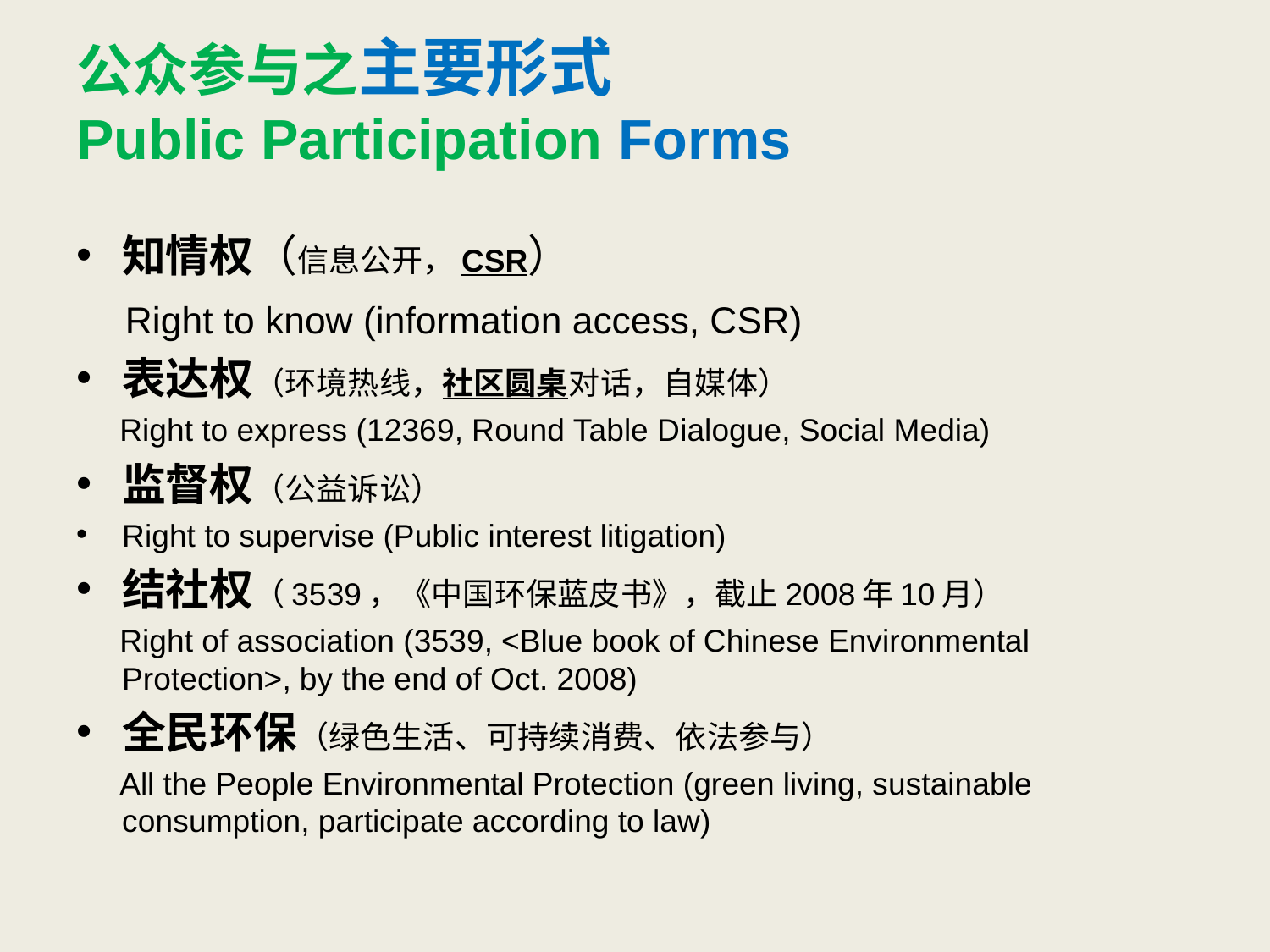

# 公众参与之主要形式 Public Participation Forms
知情权（信息公开，CSR）
    Right to know (information access, CSR)
表达权（环境热线，社区圆桌对话，自媒体）
     Right to express (12369, Round Table Dialogue, Social Media)
监督权（公益诉讼）
Right to supervise (Public interest litigation)
结社权（3539，《中国环保蓝皮书》，截止2008年10月）
     Right of association (3539, <Blue book of Chinese Environmental Protection>, by the end of Oct. 2008)
全民环保（绿色生活、可持续消费、依法参与）
     All the People Environmental Protection (green living, sustainable consumption, participate according to law)